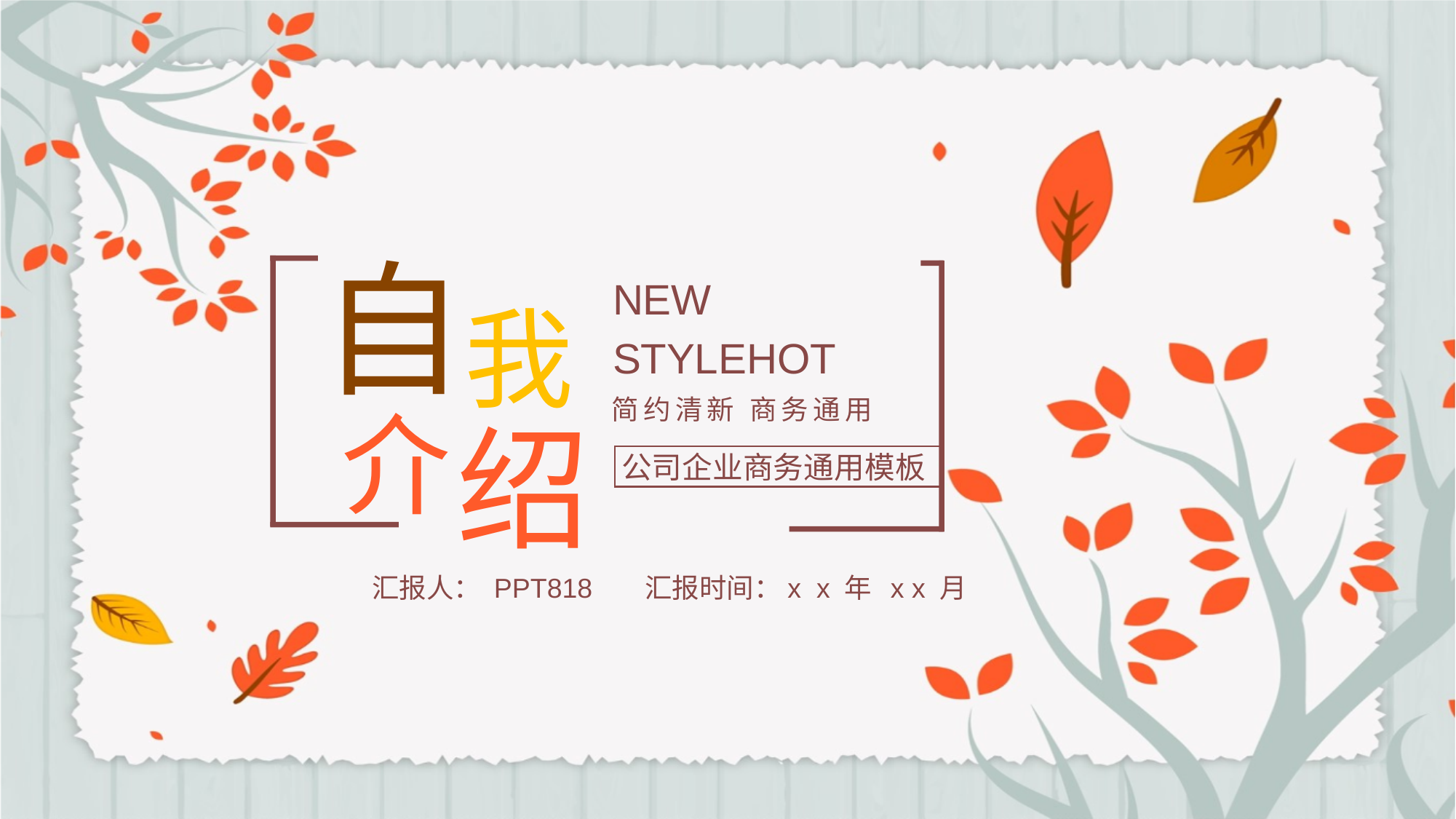

自
NEW
STYLEHOT
我

简约清新 商务通用
介
绍

公司企业商务通用模板
汇报人： PPT818      汇报时间：x  x 年  x x 月